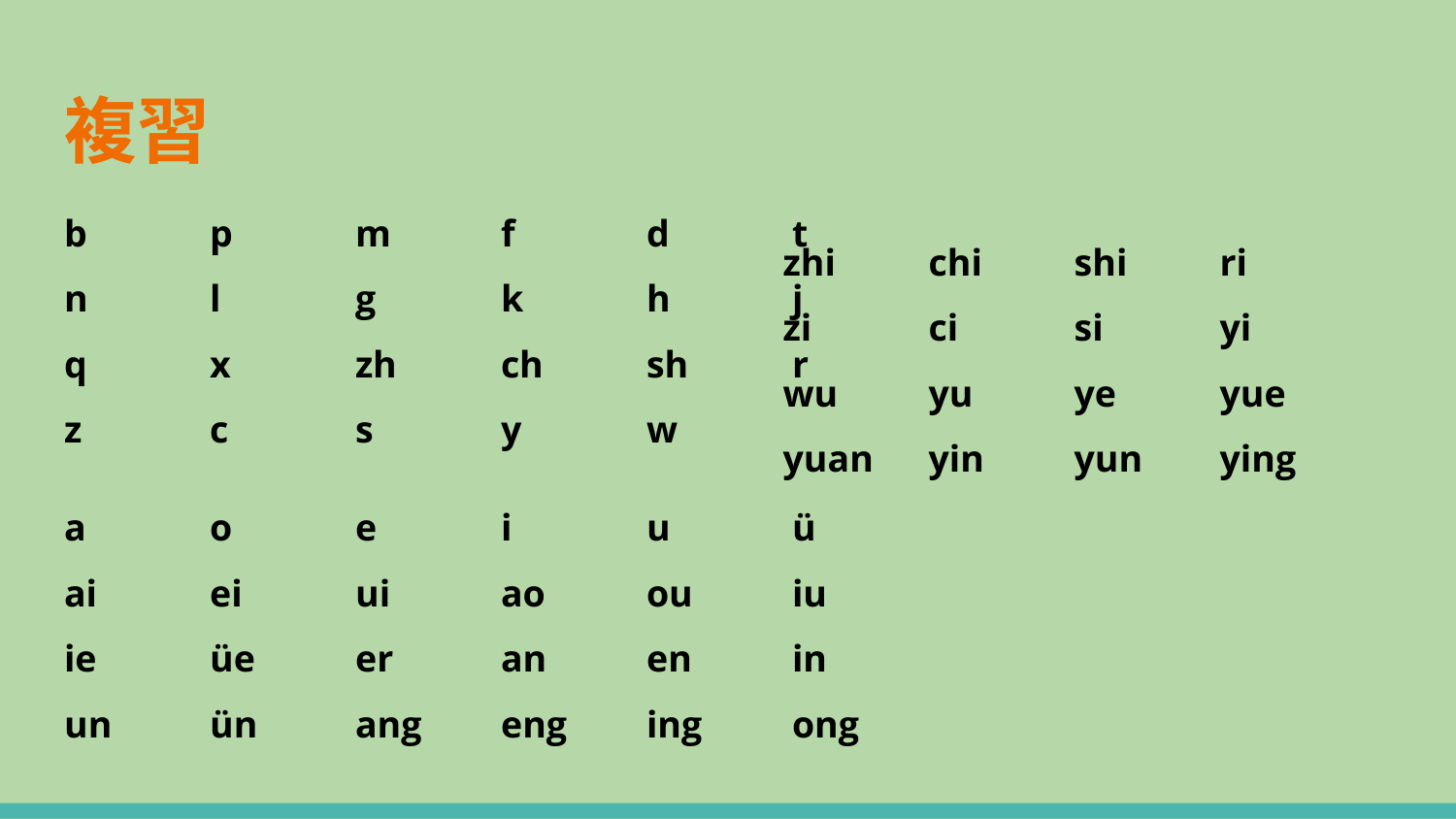

# 複習
b	p	m	f	d	t
n	l	g	k	h	j
q	x	zh	ch	sh	r
z	c	s	y	w
a	o	e	i	u	ü
ai	ei	ui	ao	ou	iu
ie	üe	er	an	en	in
un	ün	ang	eng	ing	ong

zhi	chi	shi	ri
zi	ci	si	yi
wu	yu	ye	yue
yuan	yin	yun	ying